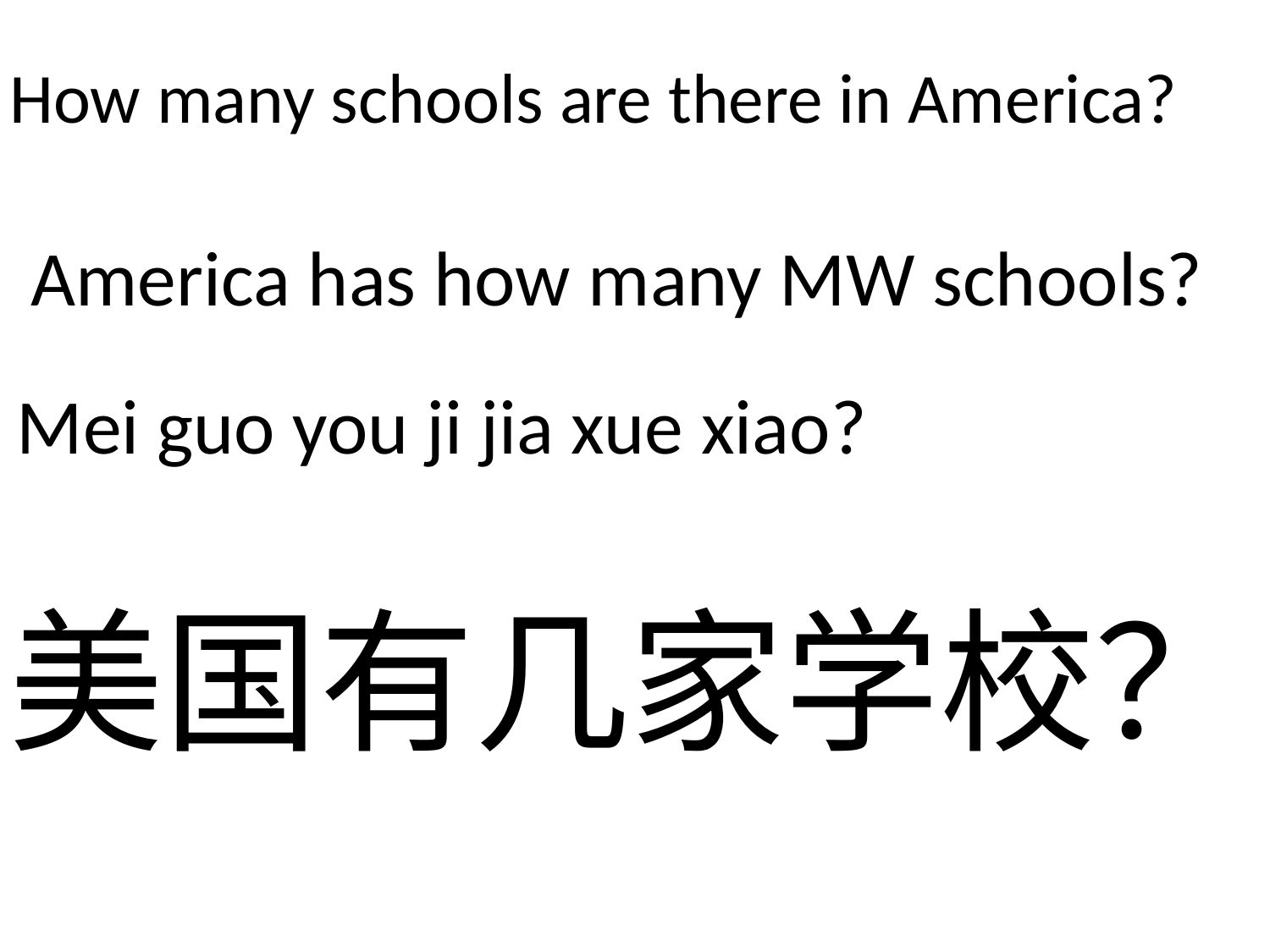

# How many schools are there in America?
America has how many MW schools?
Mei guo you ji jia xue xiao?
美国有几家学校？